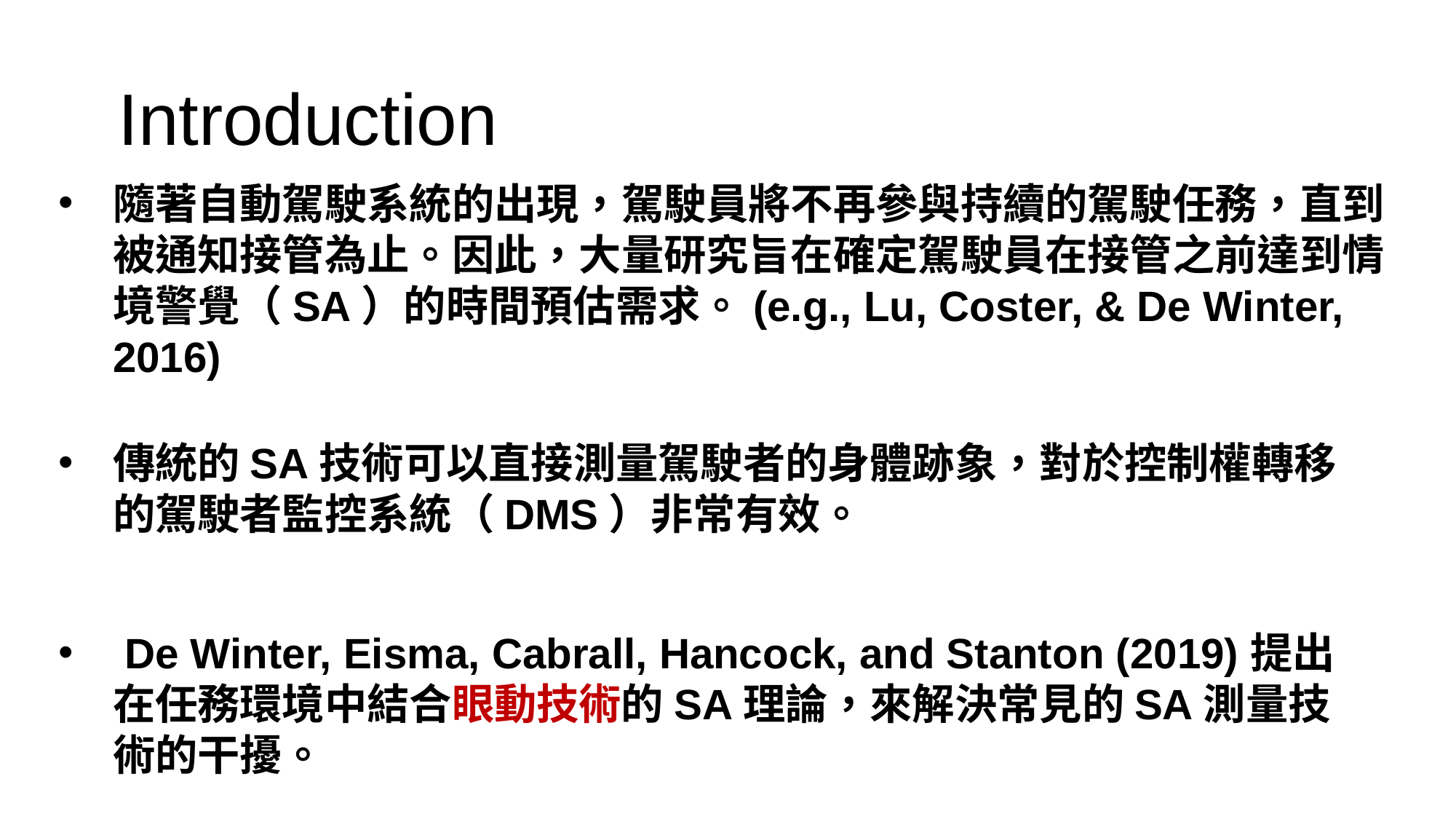

Introduction
隨著自動駕駛系統的出現，駕駛員將不再參與持續的駕駛任務，直到被通知接管為止。因此，大量研究旨在確定駕駛員在接管之前達到情境警覺（SA）的時間預估需求。(e.g., Lu, Coster, & De Winter, 2016)
傳統的SA技術可以直接測量駕駛者的身體跡象，對於控制權轉移的駕駛者監控系統（DMS）非常有效。
 De Winter, Eisma, Cabrall, Hancock, and Stanton (2019)提出在任務環境中結合眼動技術的SA理論，來解決常見的SA測量技術的干擾。